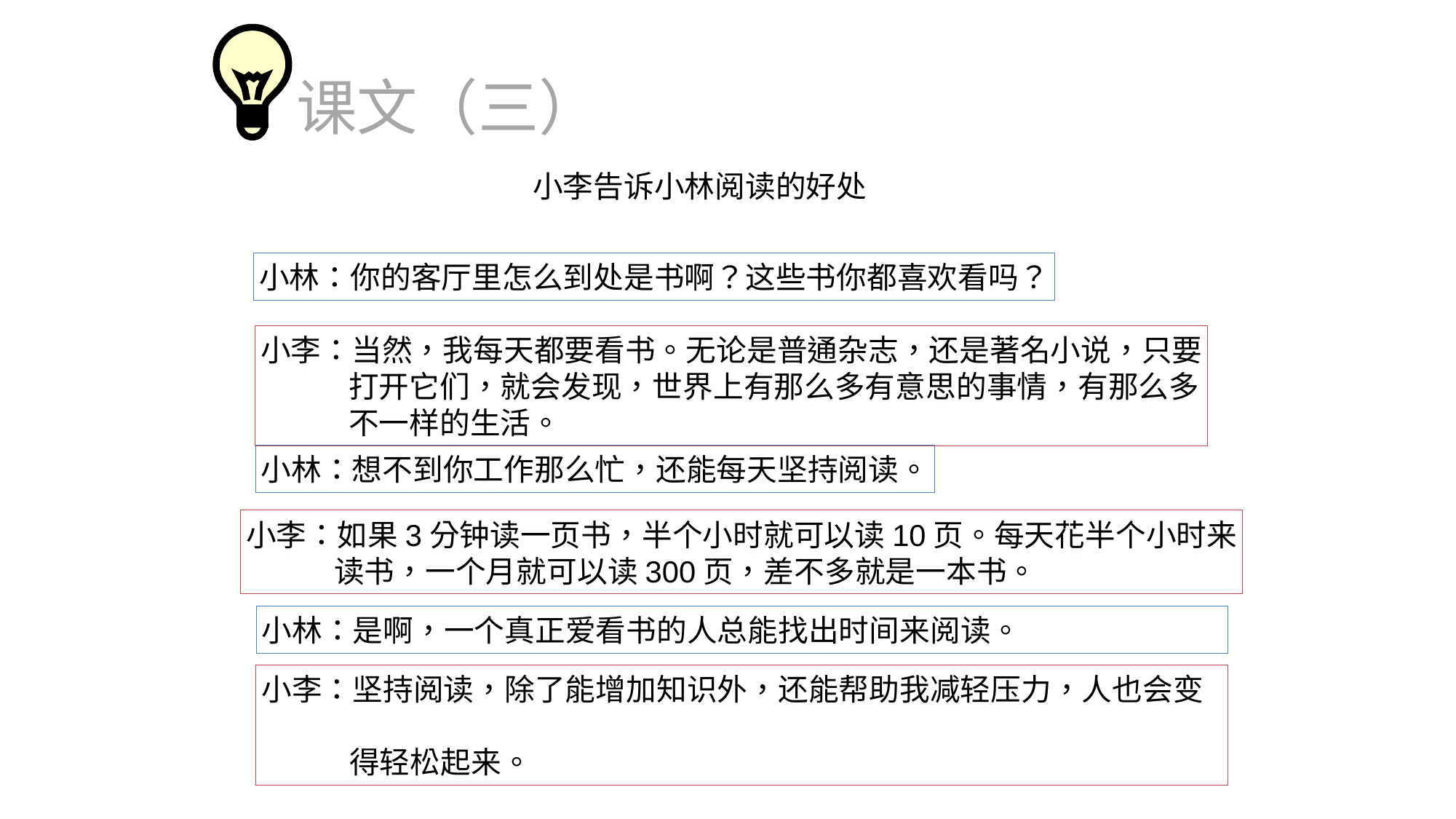

课文（三）
小李告诉小林阅读的好处
小林：你的客厅里怎么到处是书啊？这些书你都喜欢看吗？
小李：当然，我每天都要看书。无论是普通杂志，还是著名小说，只要
            打开它们，就会发现，世界上有那么多有意思的事情，有那么多
            不一样的生活。
小林：想不到你工作那么忙，还能每天坚持阅读。
小李：如果3分钟读一页书，半个小时就可以读10页。每天花半个小时来
            读书，一个月就可以读300页，差不多就是一本书。
小林：是啊，一个真正爱看书的人总能找出时间来阅读。
小李：坚持阅读，除了能增加知识外，还能帮助我减轻压力，人也会变
            得轻松起来。